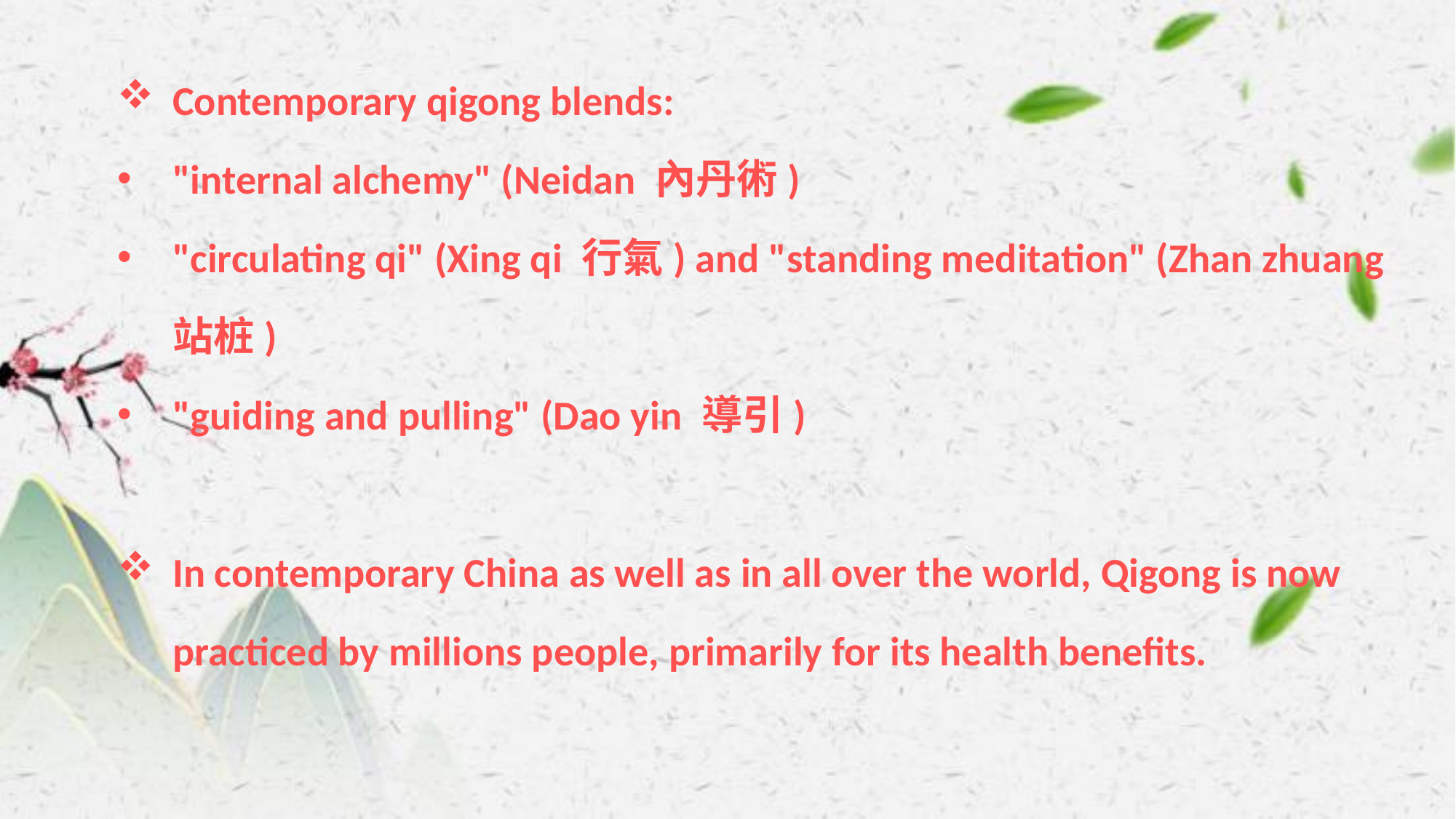

Contemporary qigong blends:
"internal alchemy" (Neidan 內丹術)
"circulating qi" (Xing qi 行氣) and "standing meditation" (Zhan zhuang 站桩)
"guiding and pulling" (Dao yin 導引)

In contemporary China as well as in all over the world, Qigong is now practiced by millions people, primarily for its health benefits.